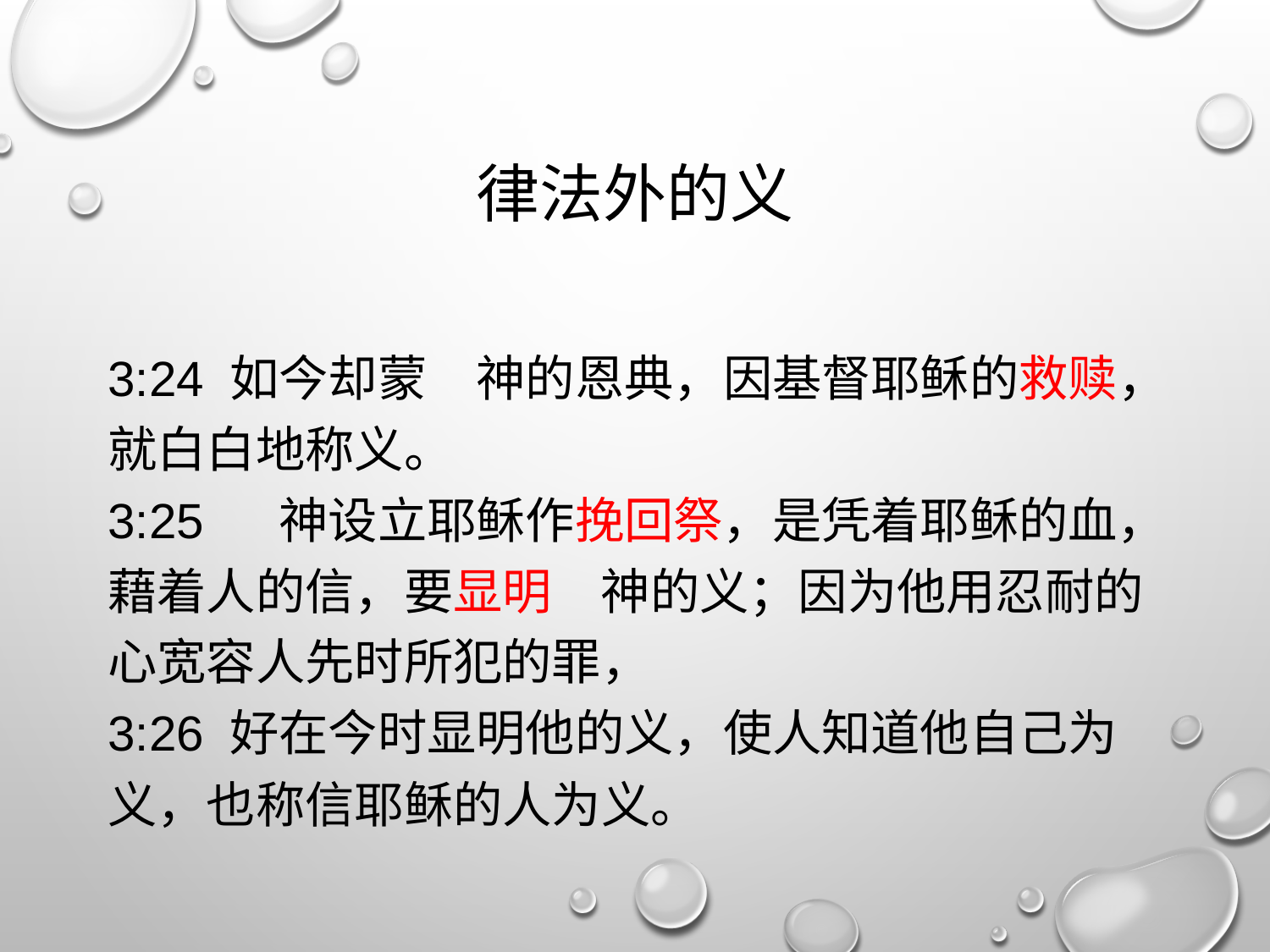

# 律法外的义
3:24 如今却蒙　神的恩典，因基督耶稣的救赎，就白白地称义。
3:25 　神设立耶稣作挽回祭，是凭着耶稣的血，藉着人的信，要显明　神的义；因为他用忍耐的心宽容人先时所犯的罪，
3:26 好在今时显明他的义，使人知道他自己为义，也称信耶稣的人为义。